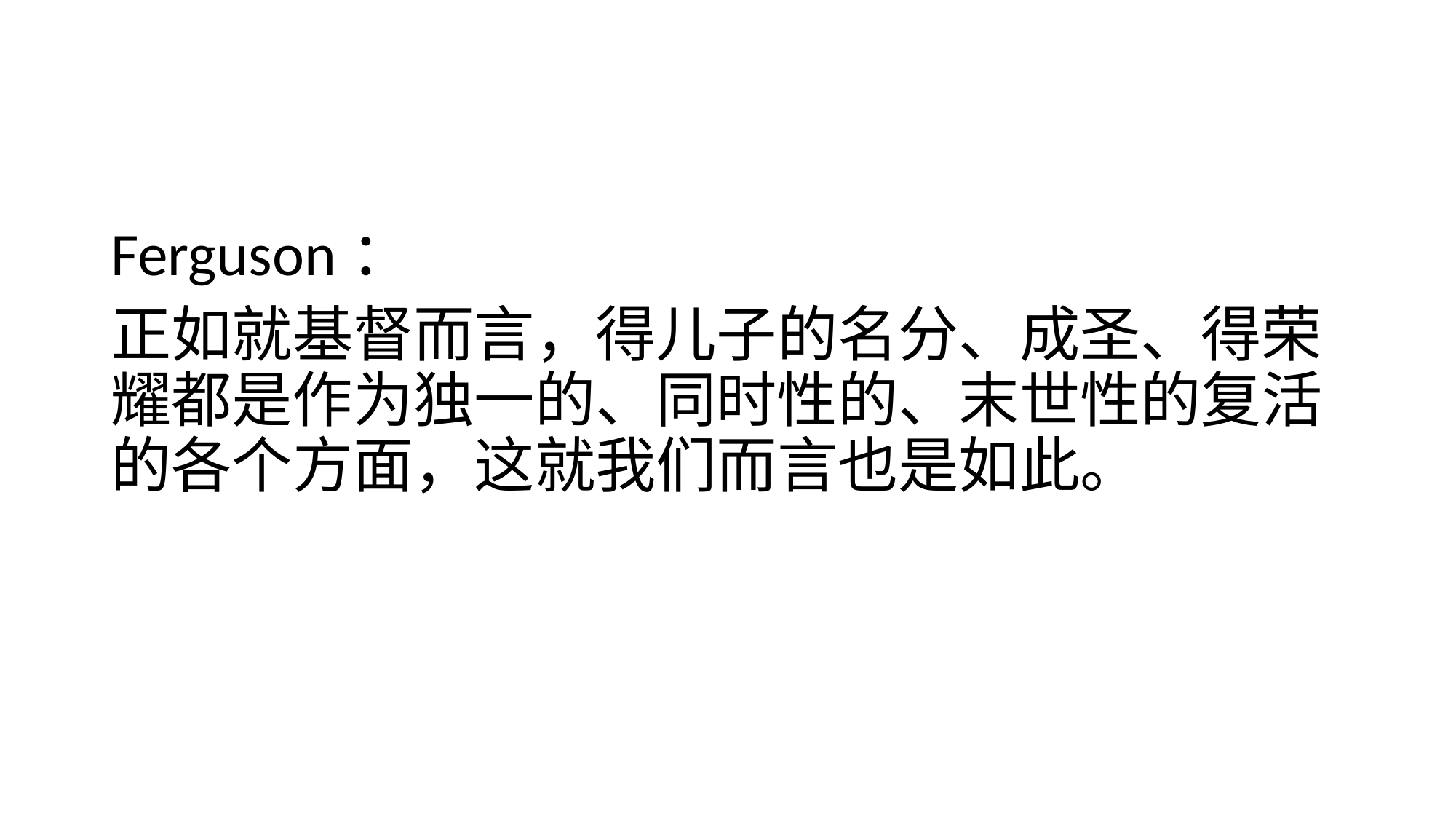

#
Ferguson：
正如就基督而言，得儿子的名分、成圣、得荣耀都是作为独一的、同时性的、末世性的复活的各个方面，这就我们而言也是如此。